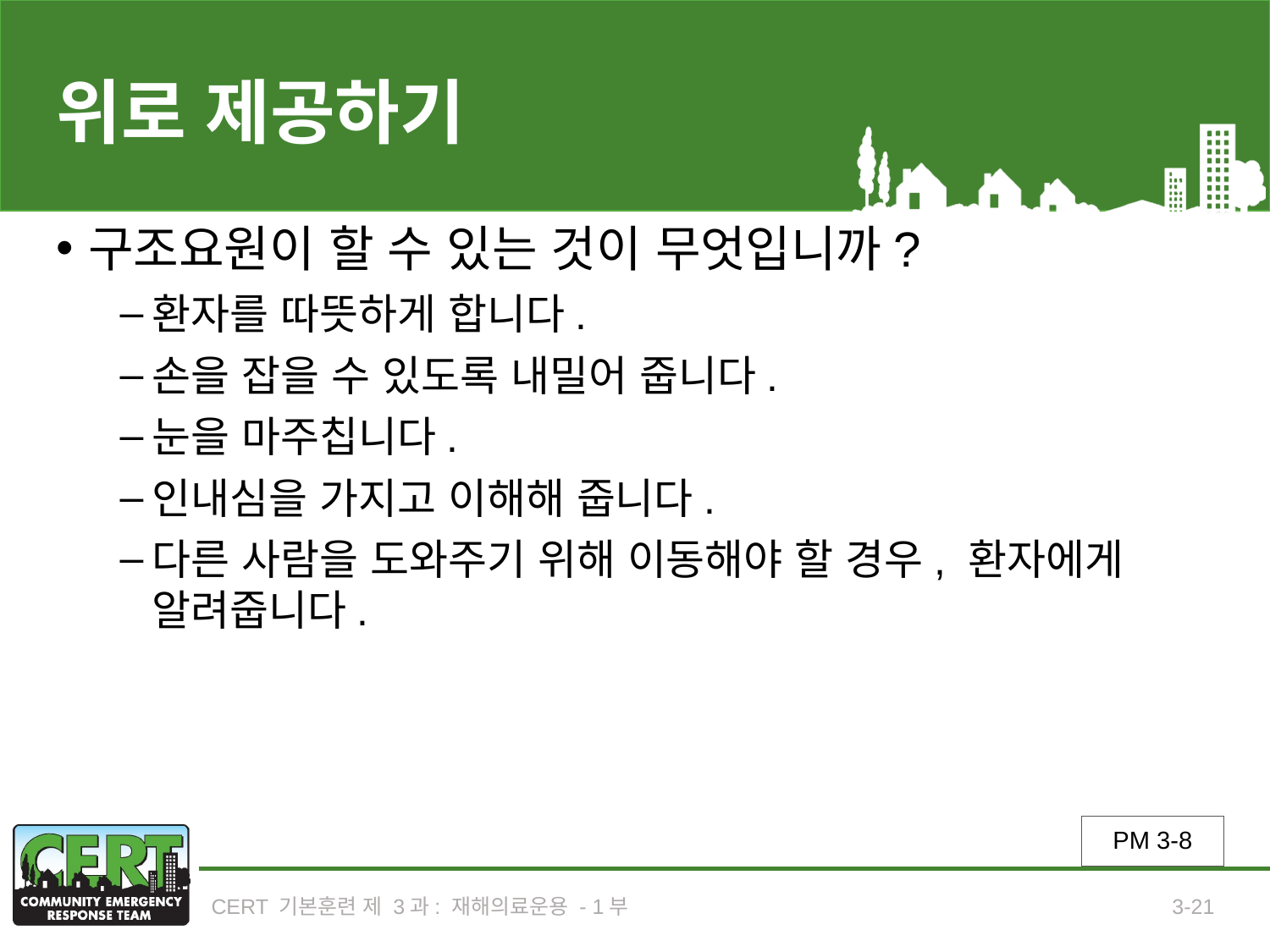

# 위로 제공하기
구조요원이 할 수 있는 것이 무엇입니까?
환자를 따뜻하게 합니다.
손을 잡을 수 있도록 내밀어 줍니다.
눈을 마주칩니다.
인내심을 가지고 이해해 줍니다.
다른 사람을 도와주기 위해 이동해야 할 경우, 환자에게 알려줍니다.

PM 3-8
CERT 기본훈련 제 3과: 재해의료운용 - 1부
3-21